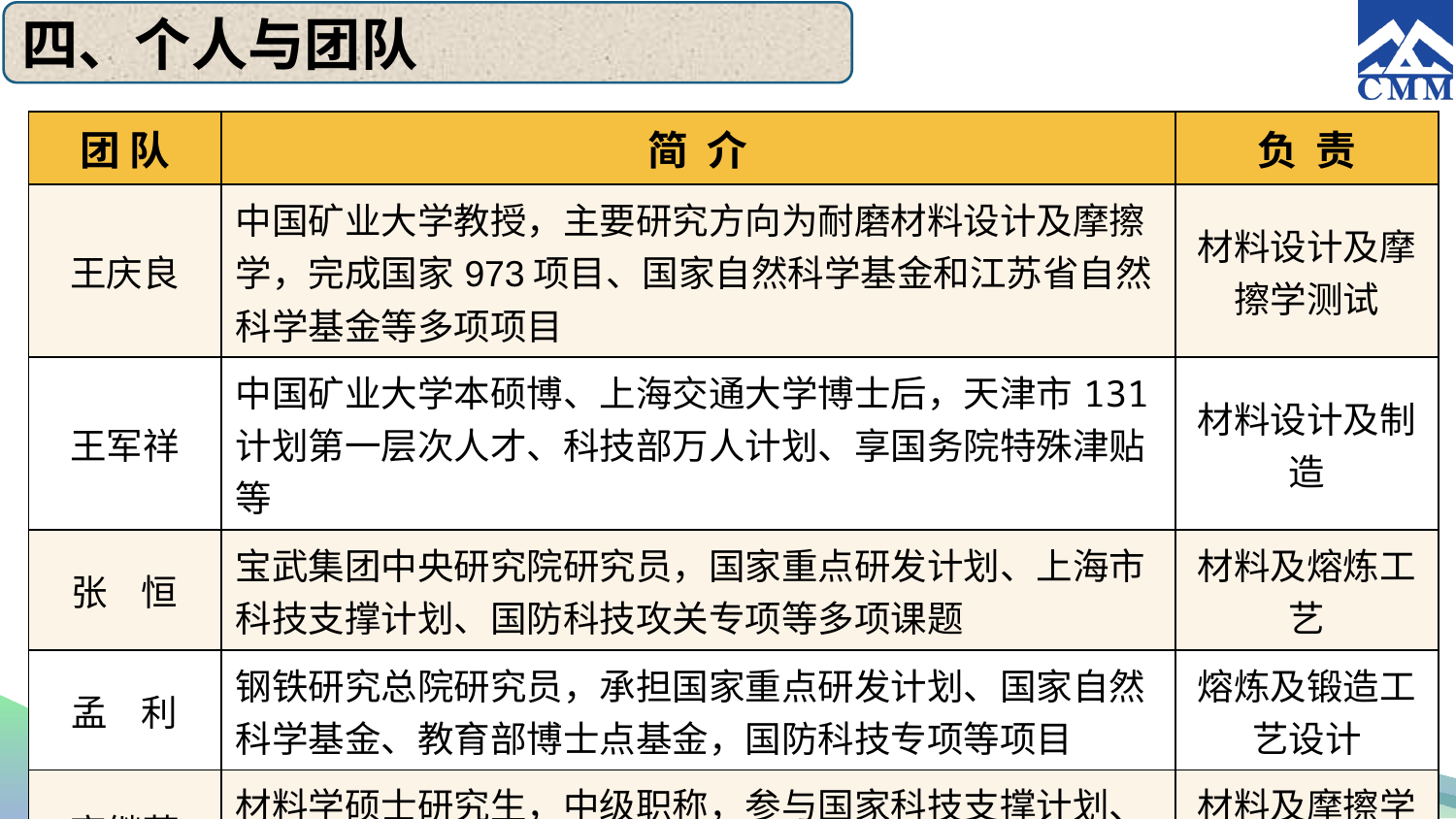

四、个人与团队
| 团 队 | 简 介 | 负 责 |
| --- | --- | --- |
| 王庆良 | 中国矿业大学教授，主要研究方向为耐磨材料设计及摩擦学，完成国家973项目、国家自然科学基金和江苏省自然科学基金等多项项目 | 材料设计及摩擦学测试 |
| 王军祥 | 中国矿业大学本硕博、上海交通大学博士后，天津市131计划第一层次人才、科技部万人计划、享国务院特殊津贴等 | 材料设计及制造 |
| 张 恒 | 宝武集团中央研究院研究员，国家重点研发计划、上海市科技支撑计划、国防科技攻关专项等多项课题 | 材料及熔炼工艺 |
| 孟 利 | 钢铁研究总院研究员，承担国家重点研发计划、国家自然科学基金、教育部博士点基金，国防科技专项等项目 | 熔炼及锻造工艺设计 |
| 高继萍 | 材料学硕士研究生，中级职称，参与国家科技支撑计划、天津市重点研发计划、西青区产学研等项目 | 材料及摩擦学测试 |